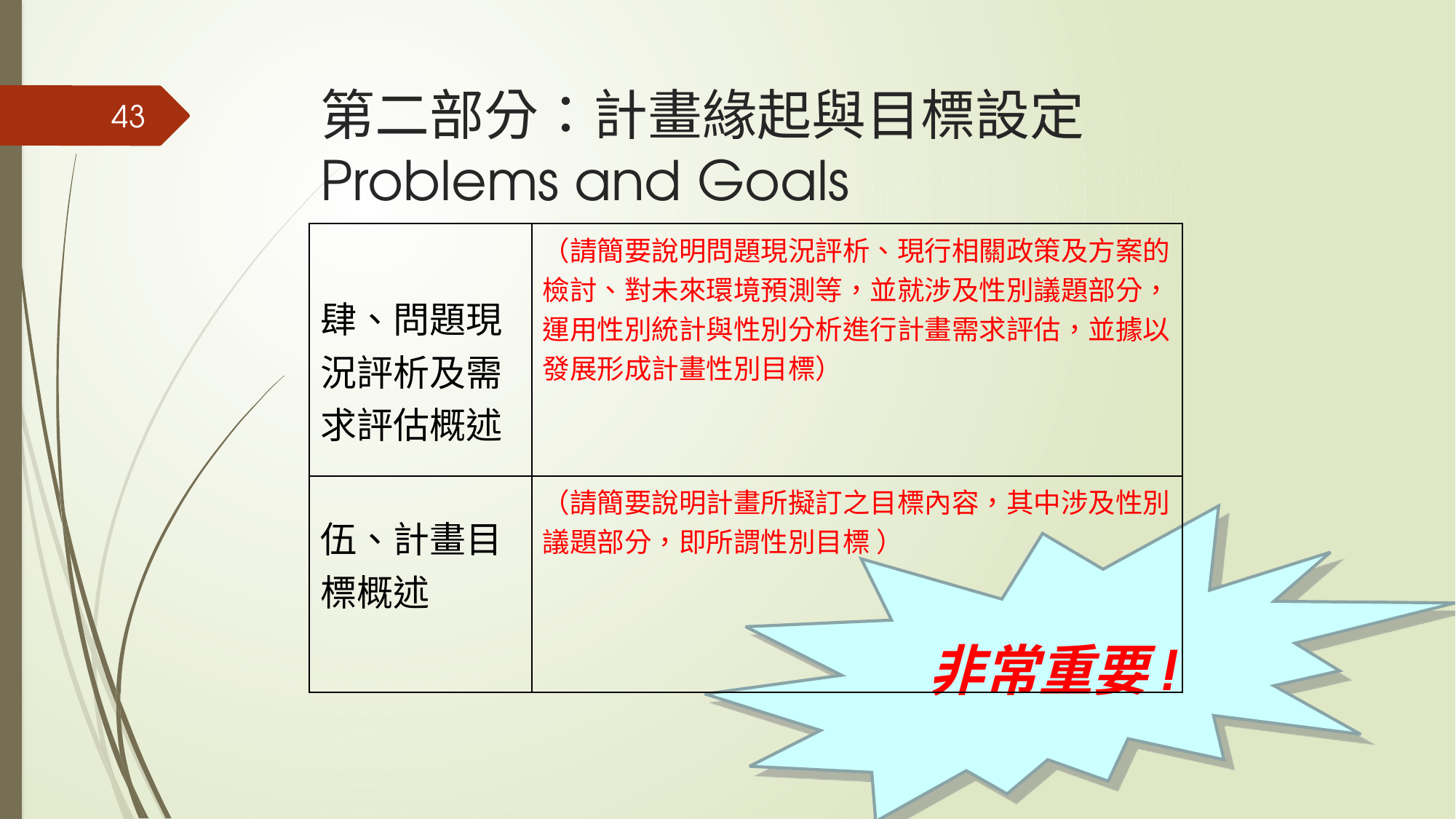

第二部分：計畫緣起與目標設定
Problems and Goals
43
| 肆、問題現況評析及需求評估概述 | （請簡要說明問題現況評析、現行相關政策及方案的檢討、對未來環境預測等，並就涉及性別議題部分，運用性別統計與性別分析進行計畫需求評估，並據以發展形成計畫性別目標） |
| --- | --- |
| 伍、計畫目標概述 | （請簡要說明計畫所擬訂之目標內容，其中涉及性別議題部分，即所謂性別目標 ） |
非常重要!